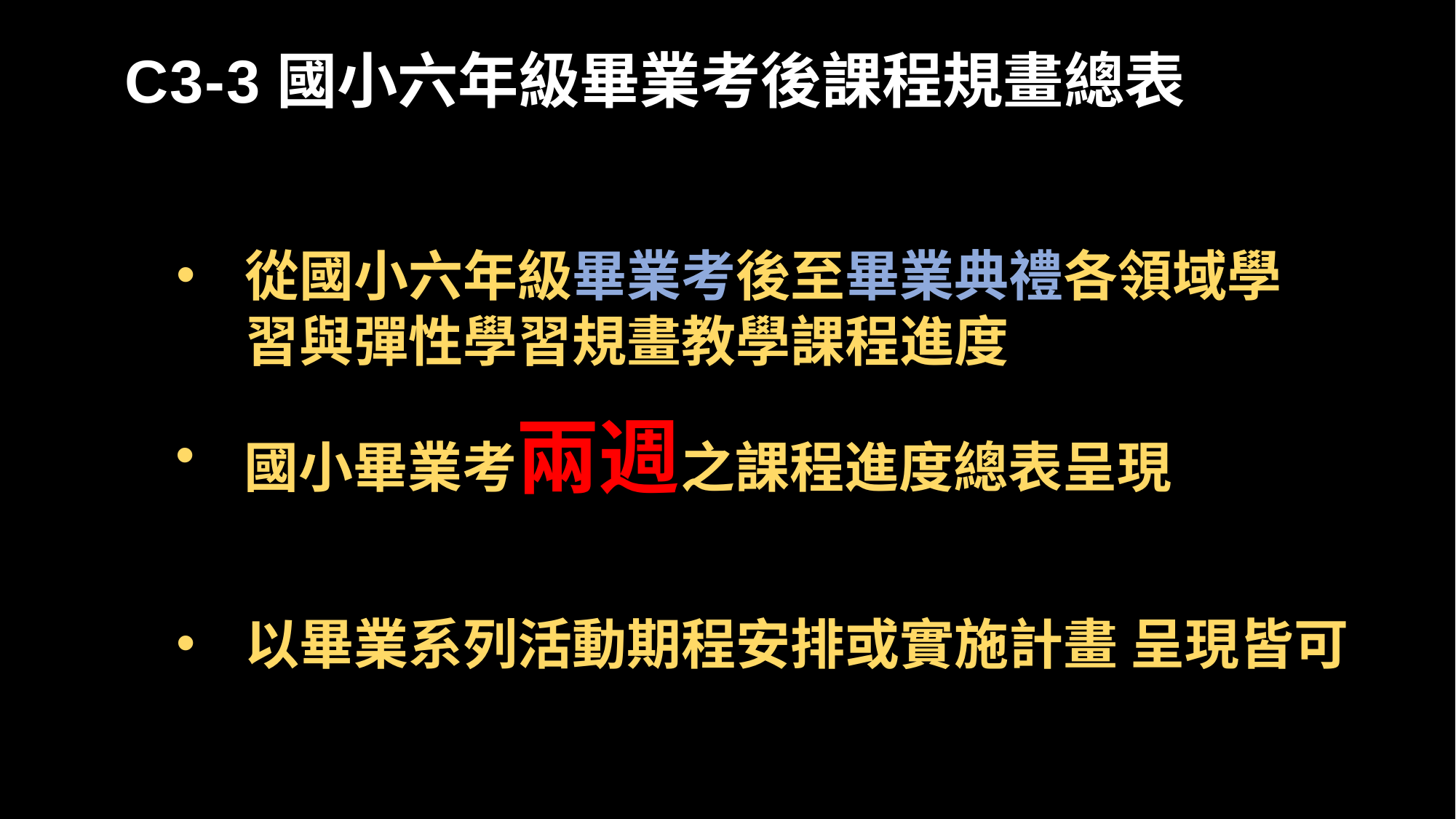

# C3-3國小六年級畢業考後課程規畫總表

從國小六年級畢業考後至畢業典禮各領域學習與彈性學習規畫教學課程進度
國小畢業考兩週之課程進度總表呈現

以畢業系列活動期程安排或實施計畫 呈現皆可